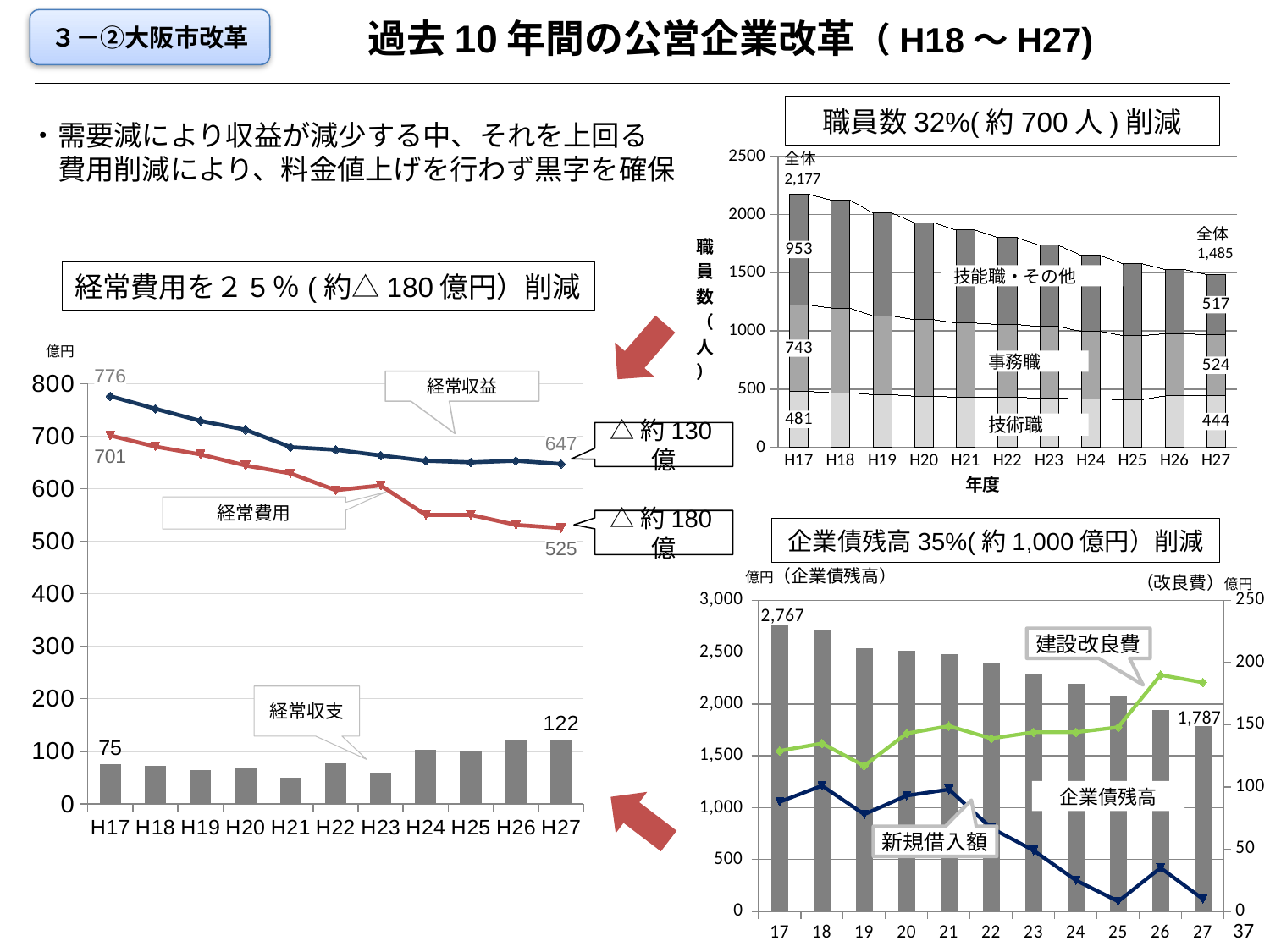

過去10年間の公営企業改革（H18～H27)
３－②大阪市改革
職員数32%(約700人)削減
・需要減により収益が減少する中、それを上回る
　費用削減により、料金値上げを行わず黒字を確保
全体
2,177

### Chart

| Category | 技術職 | 事務職 | 技能職その他 |
|---|---|---|---|
| H17 | 481.0 | 743.0 | 953.0 |
| H18 | 470.0 | 727.0 | 929.0 |
| H19 | 453.0 | 677.0 | 886.0 |
| H20 | 440.0 | 658.0 | 834.0 |
| H21 | 431.0 | 637.0 | 800.0 |
| H22 | 429.0 | 627.0 | 746.0 |
| H23 | 425.0 | 613.0 | 699.0 |
| H24 | 414.0 | 583.0 | 653.0 |
| H25 | 411.0 | 549.0 | 618.0 |
| H26 | 443.0 | 534.0 | 553.0 |
| H27 | 444.0 | 524.0 | 517.0 |
全体
1,485
経常費用を２5％(約△180億円）削減
技能職・その他

億円
事務職

### Chart

| Category | 経常収支（右軸） | 経常収益(左軸) | 経常費用 |
|---|---|---|---|
| H17 | 75.0 | 776.0 | 701.0 |
| H18 | 72.0 | 752.0 | 680.0 |
| H19 | 64.0 | 729.0 | 665.0 |
| H20 | 68.0 | 712.0 | 644.0 |
| H21 | 50.0 | 679.0 | 629.0 |
| H22 | 77.0 | 674.0 | 597.0 |
| H23 | 57.0 | 663.0 | 606.0 |
| H24 | 103.0 | 653.0 | 550.0 |
| H25 | 100.0 | 650.0 | 550.0 |
| H26 | 122.0 | 653.0 | 531.0 |
| H27 | 122.0 | 647.0 | 525.0 |
経常収益
技術職
△約130億
経常費用
△約180億
企業債残高35%(約1,000億円）削減
億円（企業債残高）
（改良費）億円

### Chart

| Category | 企業債残高 | 改良費 | 企業債借入額 |
|---|---|---|---|
| 17 | 2767.0 | 129.0 | 88.0 |
| 18 | 2716.0 | 135.0 | 101.0 |
| 19 | 2536.0 | 117.0 | 78.0 |
| 20 | 2516.0 | 143.0 | 93.0 |
| 21 | 2479.0 | 149.0 | 98.0 |
| 22 | 2394.0 | 139.0 | 67.0 |
| 23 | 2294.0 | 144.0 | 49.0 |
| 24 | 2193.0 | 144.0 | 25.0 |
| 25 | 2072.0 | 148.0 | 8.0 |
| 26 | 1942.0 | 190.0 | 35.0 |
| 27 | 1787.0 | 184.0 | 10.0 |
建設改良費
経常収支
企業債残高

新規借入額
37